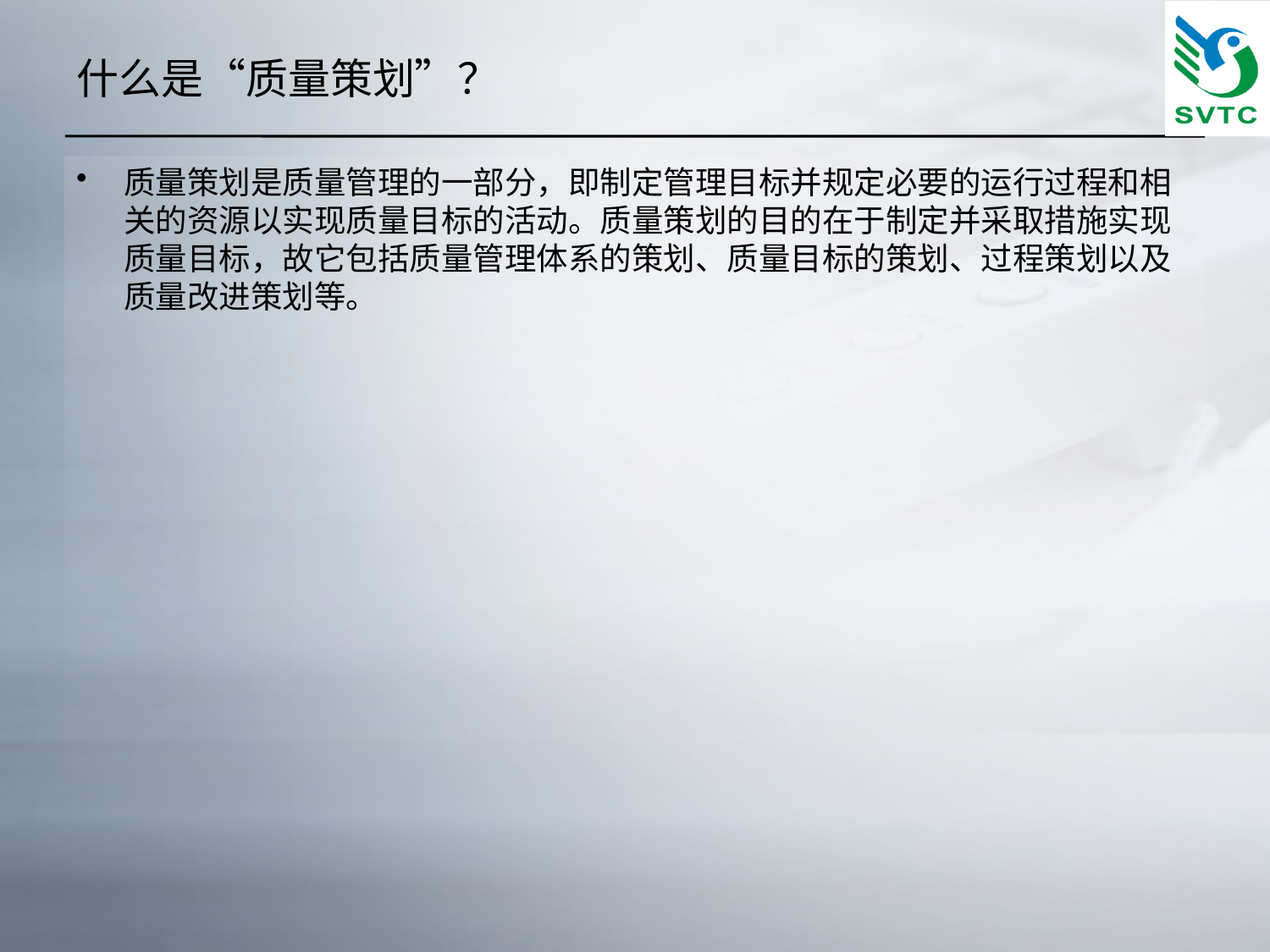

# 什么是“质量策划”？
质量策划是质量管理的一部分，即制定管理目标并规定必要的运行过程和相关的资源以实现质量目标的活动。质量策划的目的在于制定并采取措施实现质量目标，故它包括质量管理体系的策划、质量目标的策划、过程策划以及质量改进策划等。